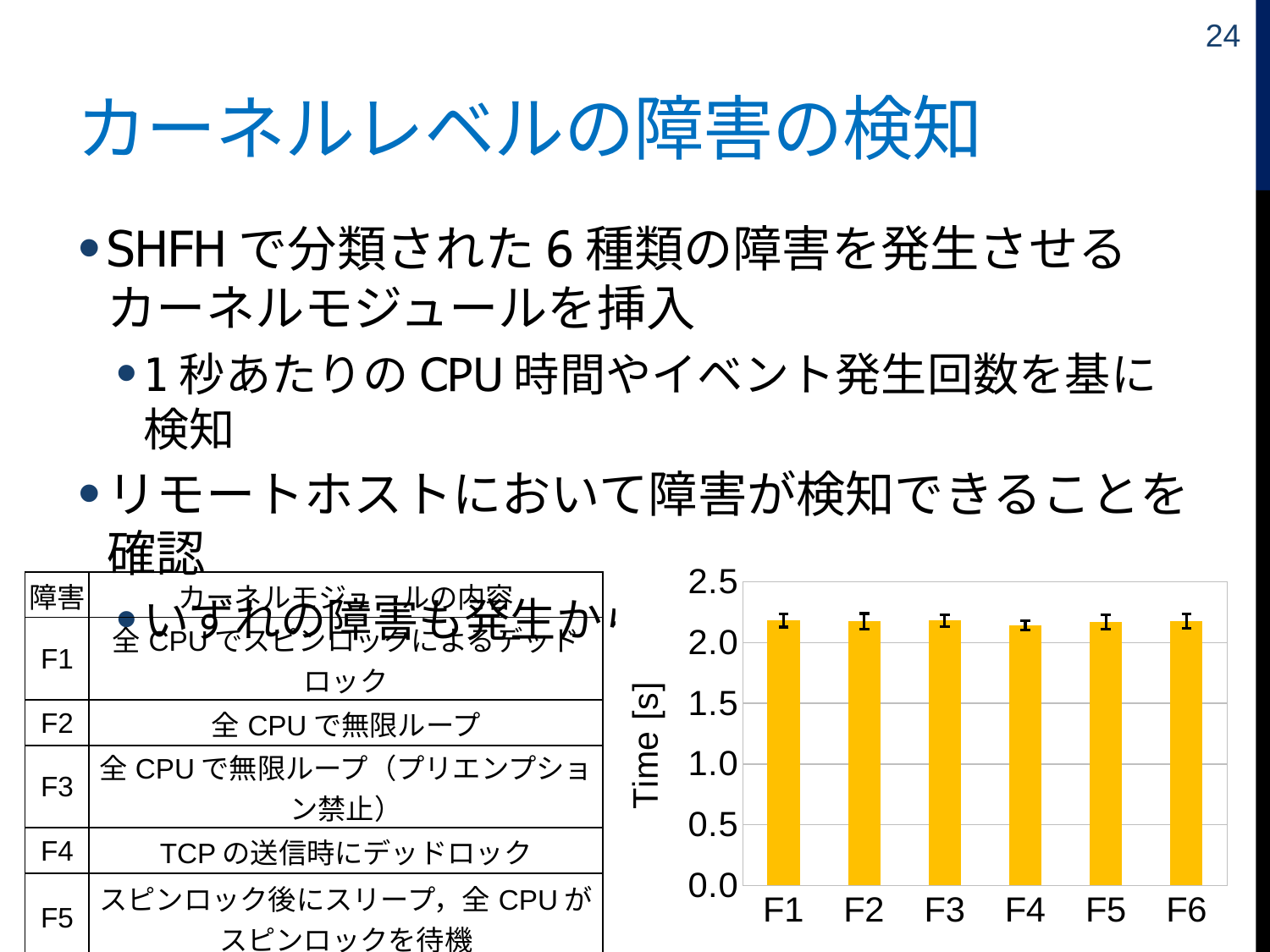

24
# カーネルレベルの障害の検知
SHFHで分類された6種類の障害を発生させるカーネルモジュールを挿入
1秒あたりのCPU時間やイベント発生回数を基に検知
リモートホストにおいて障害が検知できることを確認
いずれの障害も発生から2.2秒程度で検知

### Chart

| Category | Time [s] |
|---|---|
| F1 | 2.1806076108999997 |
| F2 | 2.1741171529000005 |
| F3 | 2.181290784499999 |
| F4 | 2.1414575557000006 |
| F5 | 2.171293094800001 |
| F6 | 2.1764747023999997 |
| 障害 | カーネルモジュールの内容 |
| --- | --- |
| F1 | 全CPUでスピンロックによるデッドロック |
| F2 | 全CPUで無限ループ |
| F3 | 全CPUで無限ループ（プリエンプション禁止） |
| F4 | TCPの送信時にデッドロック |
| F5 | スピンロック後にスリープ，全CPUがスピンロックを待機 |
| F6 | 大量のメモリを確保 |